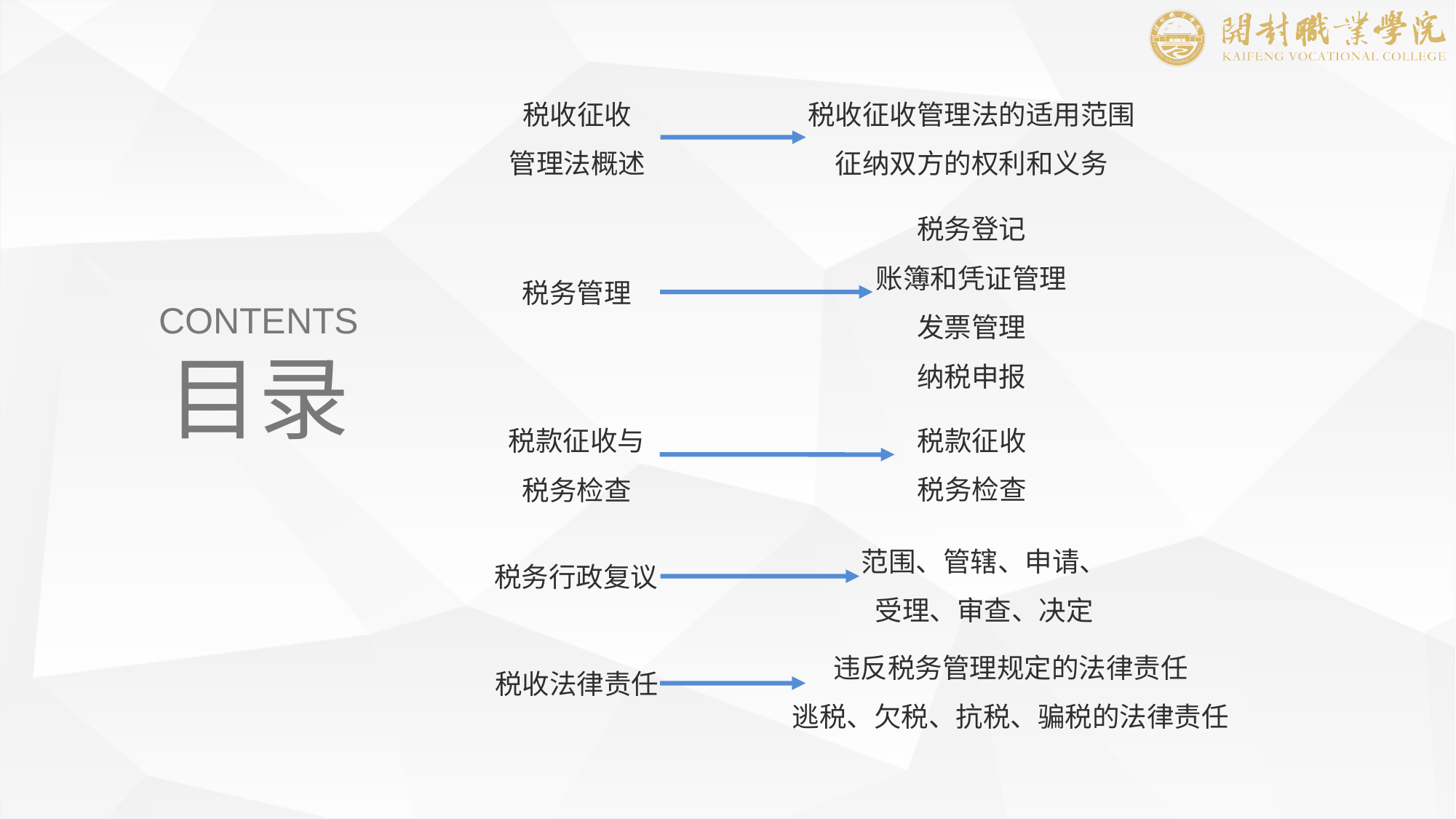

税收征收管理法的适用范围
征纳双方的权利和义务
税收征收
管理法概述

税务登记
账簿和凭证管理
发票管理
纳税申报
税务管理
CONTENTS
目录

税款征收
税务检查
税款征收与税务检查

范围、管辖、申请、
受理、审查、决定
税务行政复议

违反税务管理规定的法律责任
逃税、欠税、抗税、骗税的法律责任
税收法律责任